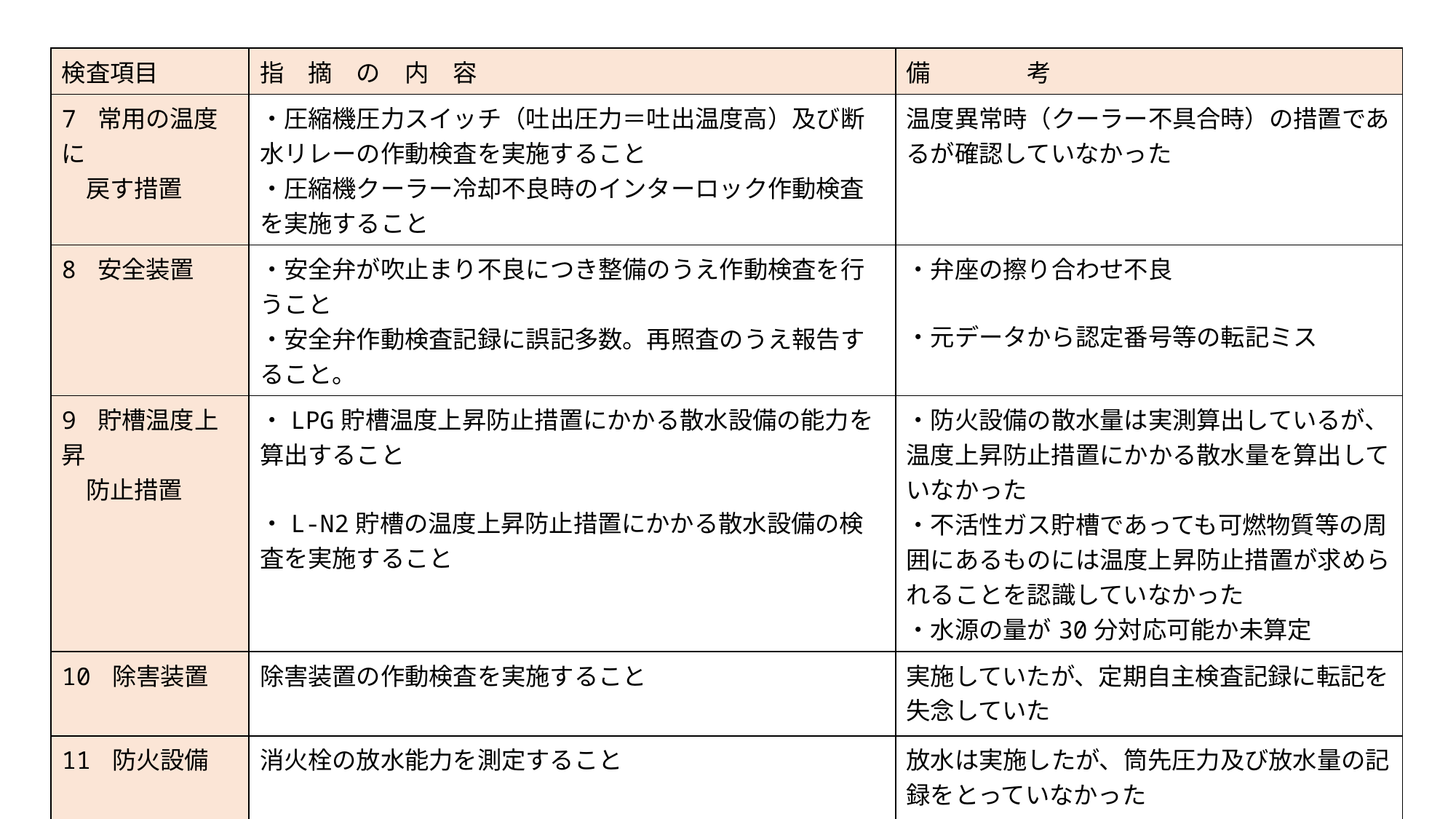

| 検査項目 | 指　摘　の　内　容 | 備　　　　考 |
| --- | --- | --- |
| 7 常用の温度に 　戻す措置 | ・圧縮機圧力スイッチ（吐出圧力＝吐出温度高）及び断水リレーの作動検査を実施すること ・圧縮機クーラー冷却不良時のインターロック作動検査を実施すること | 温度異常時（クーラー不具合時）の措置であるが確認していなかった |
| 8 安全装置 | ・安全弁が吹止まり不良につき整備のうえ作動検査を行うこと ・安全弁作動検査記録に誤記多数。再照査のうえ報告すること。 | ・弁座の擦り合わせ不良 ・元データから認定番号等の転記ミス |
| 9 貯槽温度上昇 　防止措置 | ・LPG貯槽温度上昇防止措置にかかる散水設備の能力を算出すること ・L-N2貯槽の温度上昇防止措置にかかる散水設備の検査を実施すること | ・防火設備の散水量は実測算出しているが、温度上昇防止措置にかかる散水量を算出していなかった ・不活性ガス貯槽であっても可燃物質等の周囲にあるものには温度上昇防止措置が求められることを認識していなかった ・水源の量が30分対応可能か未算定 |
| 10 除害装置 | 除害装置の作動検査を実施すること | 実施していたが、定期自主検査記録に転記を失念していた |
| 11 防火設備 | 消火栓の放水能力を測定すること | 放水は実施したが、筒先圧力及び放水量の記録をとっていなかった |